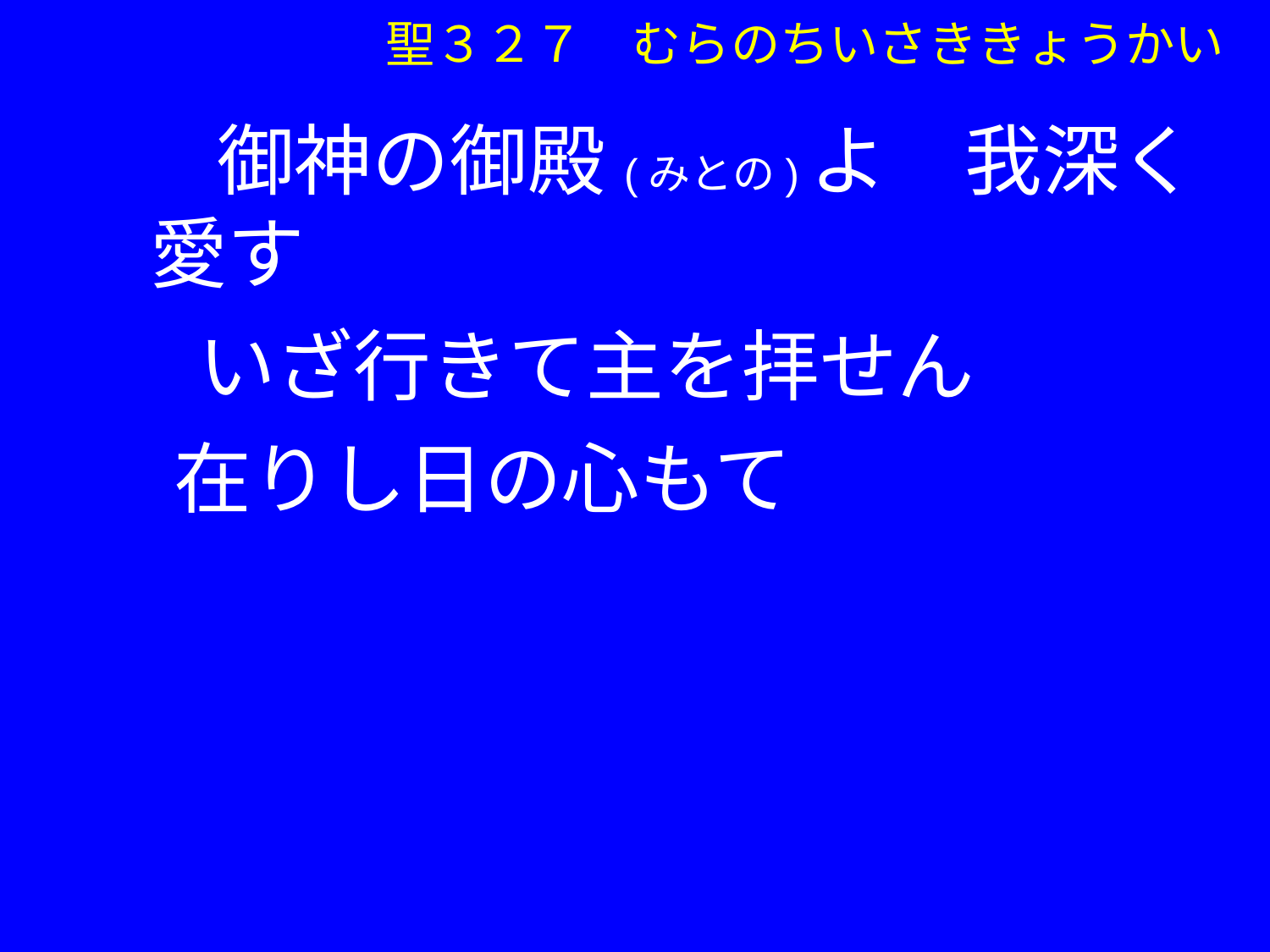

御神の御殿(みとの)よ　我深く愛す
　 いざ行きて主を拝せん
   在りし日の心もて

聖３２７　むらのちいさききょうかい